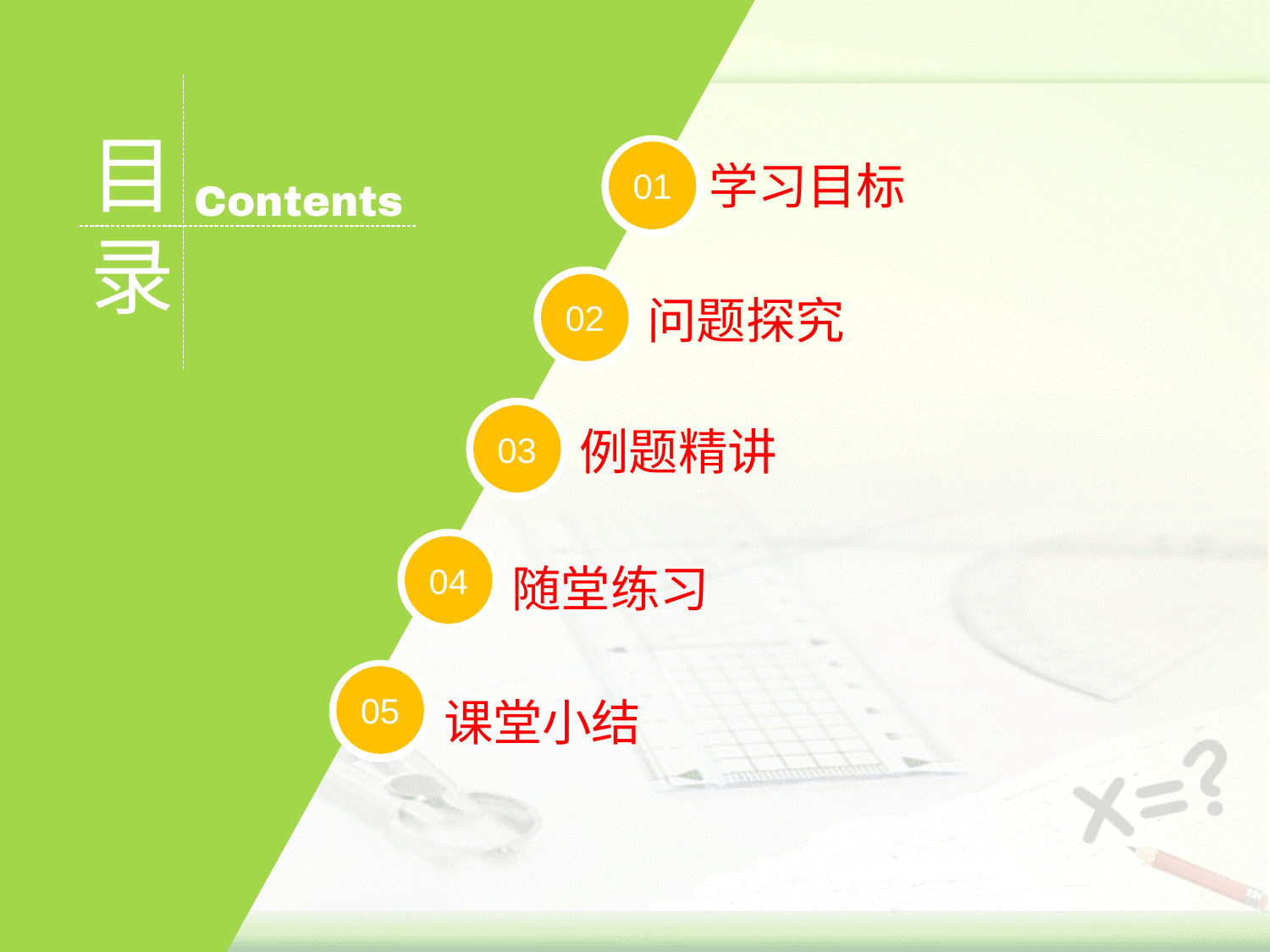

01
学习目标

02
问题探究

03
例题精讲

04
随堂练习

05
课堂小结